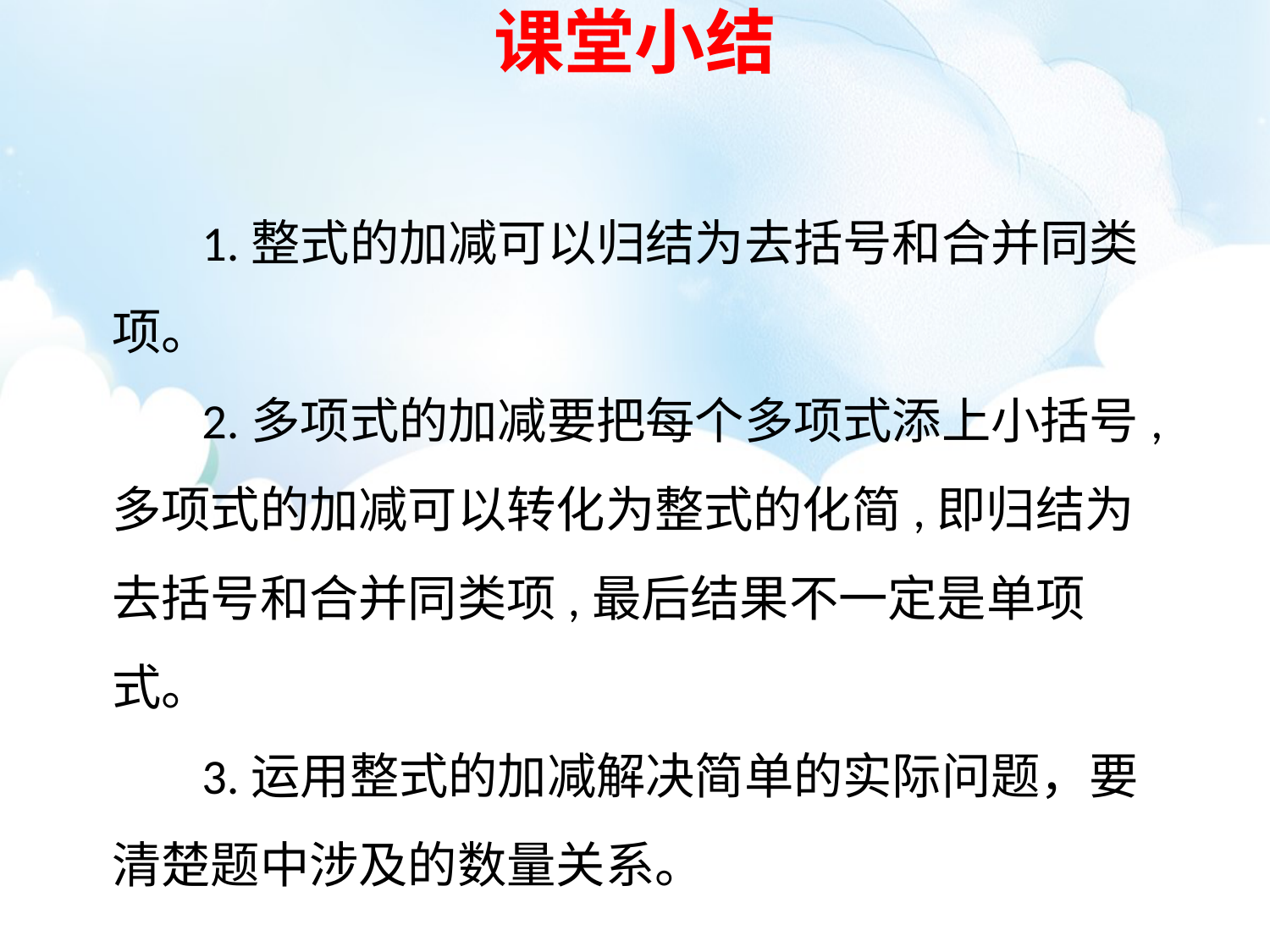

课堂小结
        1.整式的加减可以归结为去括号和合并同类项。
        2.多项式的加减要把每个多项式添上小括号,多项式的加减可以转化为整式的化简,即归结为去括号和合并同类项,最后结果不一定是单项式。
        3.运用整式的加减解决简单的实际问题，要清楚题中涉及的数量关系。